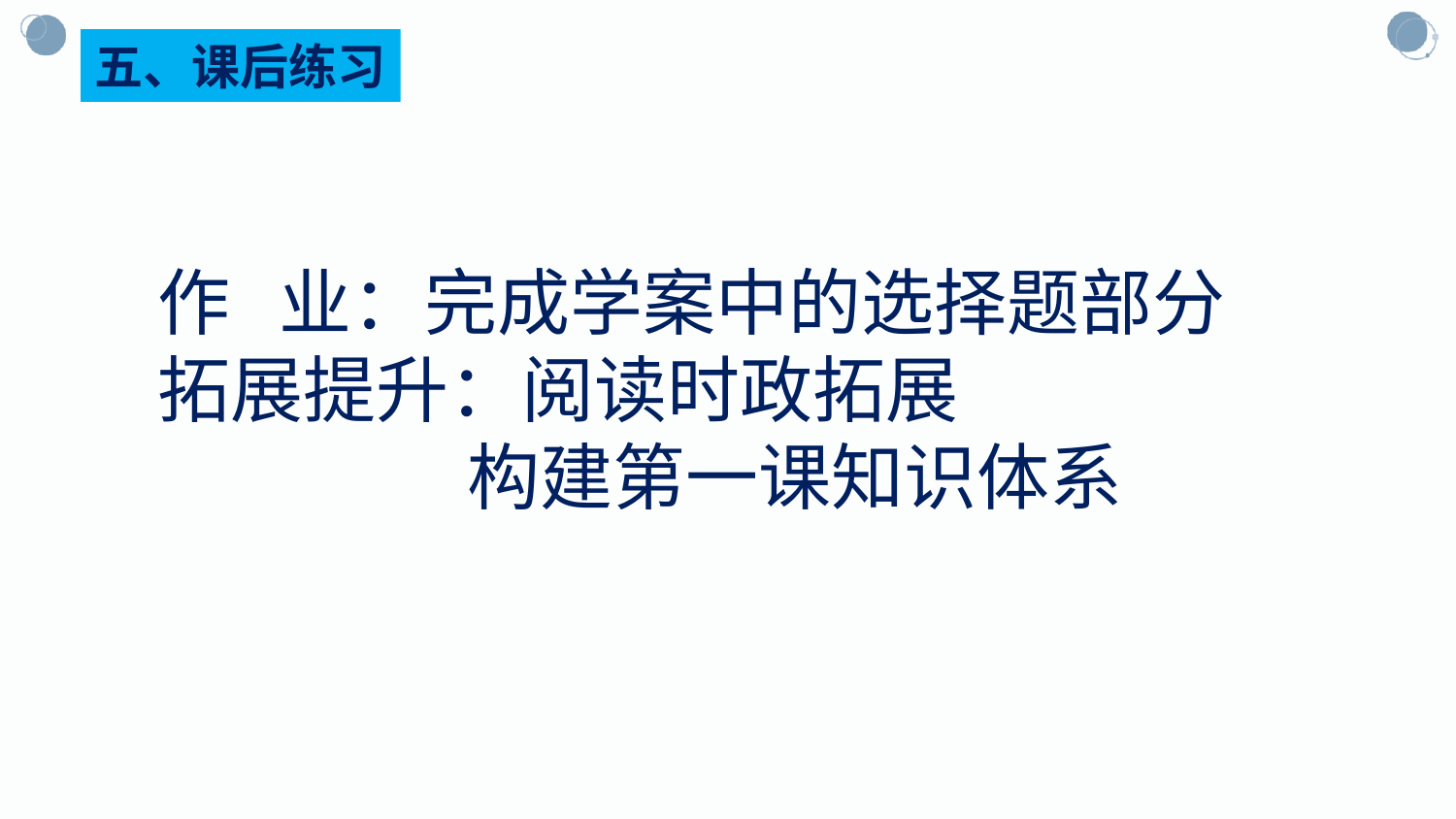

五、课后练习
作   业：完成学案中的选择题部分
拓展提升：阅读时政拓展
                  构建第一课知识体系